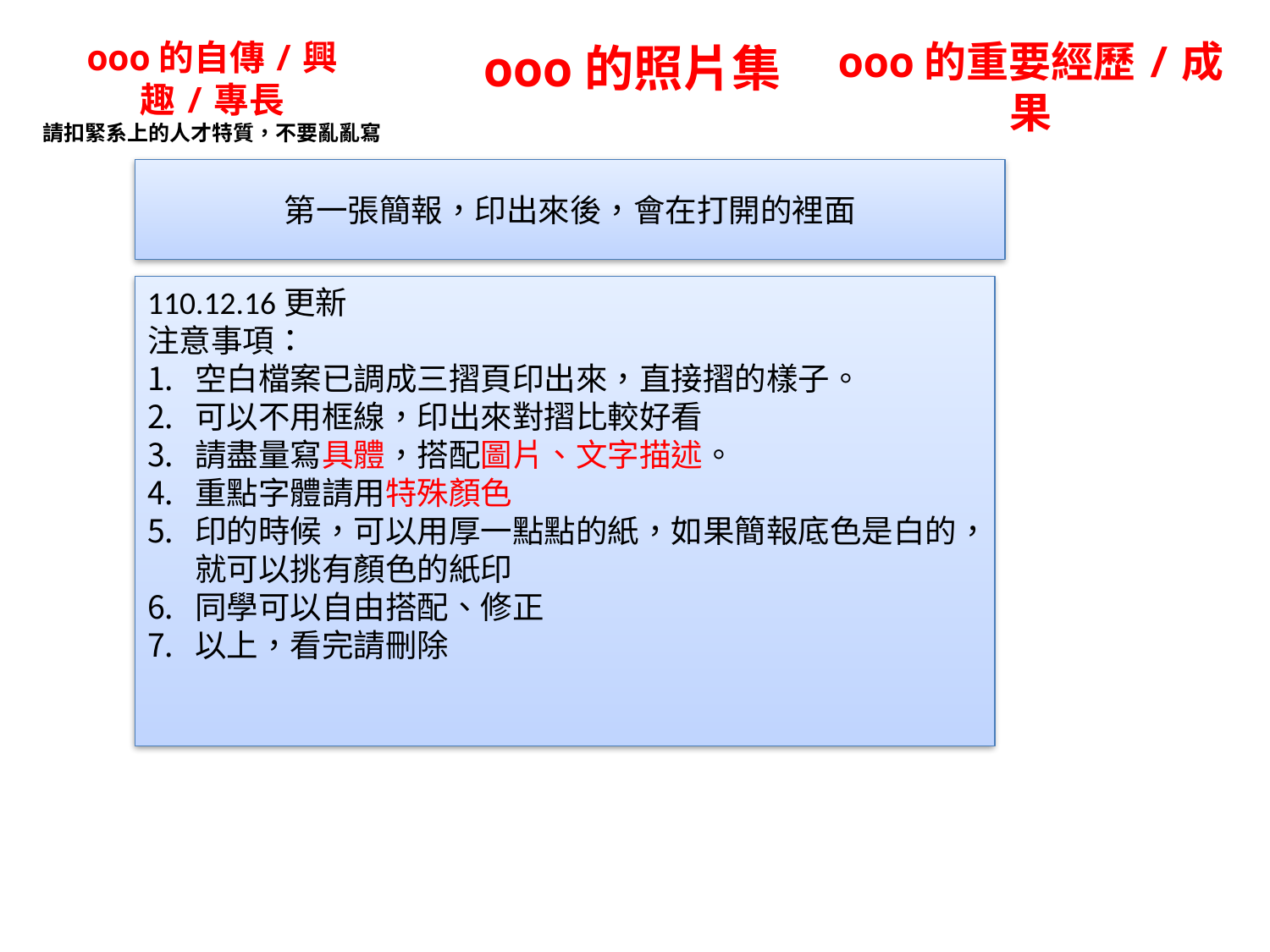

ooo的自傳/興趣/專長
請扣緊系上的人才特質，不要亂亂寫
ooo的重要經歷/成果
ooo的照片集
第一張簡報，印出來後，會在打開的裡面
110.12.16更新
注意事項：
空白檔案已調成三摺頁印出來，直接摺的樣子。
可以不用框線，印出來對摺比較好看
請盡量寫具體，搭配圖片、文字描述。
重點字體請用特殊顏色
印的時候，可以用厚一點點的紙，如果簡報底色是白的，就可以挑有顏色的紙印
同學可以自由搭配、修正
以上，看完請刪除